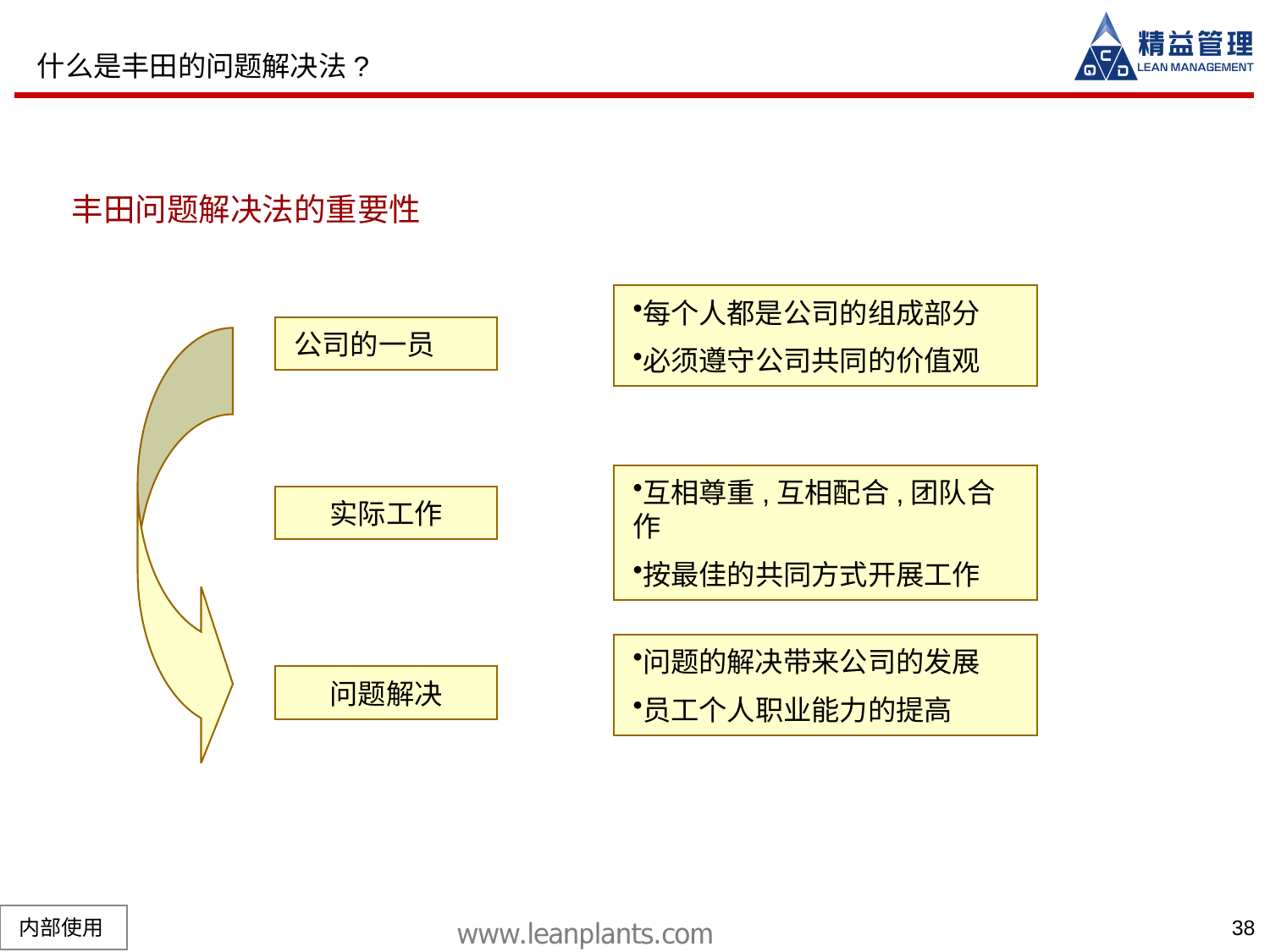

什么是丰田的问题解决法?
丰田问题解决法的重要性
每个人都是公司的组成部分
必须遵守公司共同的价值观
公司的一员

互相尊重,互相配合,团队合作
按最佳的共同方式开展工作
实际工作

问题的解决带来公司的发展
员工个人职业能力的提高
问题解决

内部使用